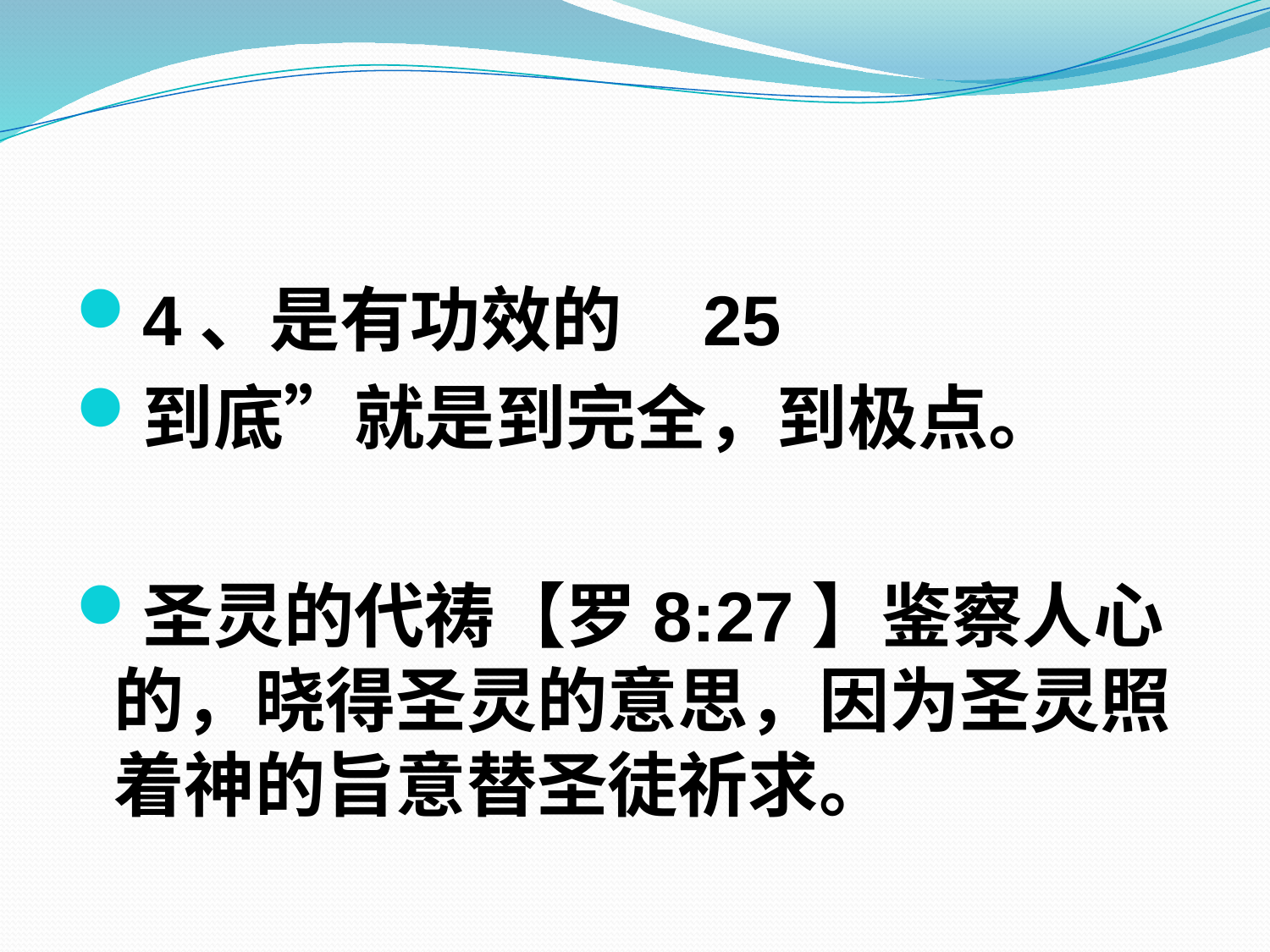

#
4、是有功效的    25
到底”就是到完全，到极点。

圣灵的代祷【罗8:27】鉴察人心的，晓得圣灵的意思，因为圣灵照着神的旨意替圣徒祈求。